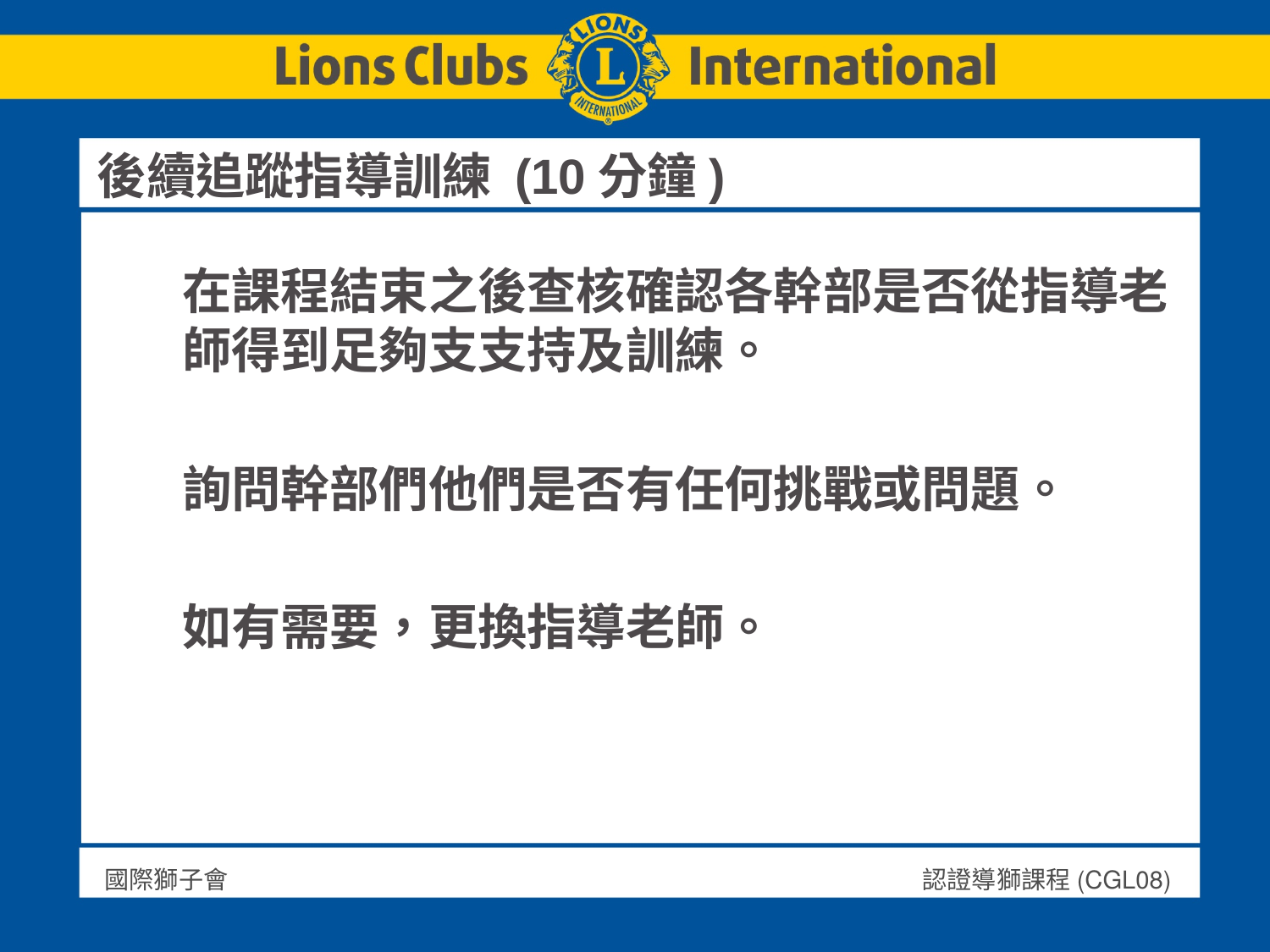

# 後續追蹤指導訓練 (10分鐘)
	在課程結束之後查核確認各幹部是否從指導老師得到足夠支支持及訓練。

	詢問幹部們他們是否有任何挑戰或問題。

	如有需要，更換指導老師。